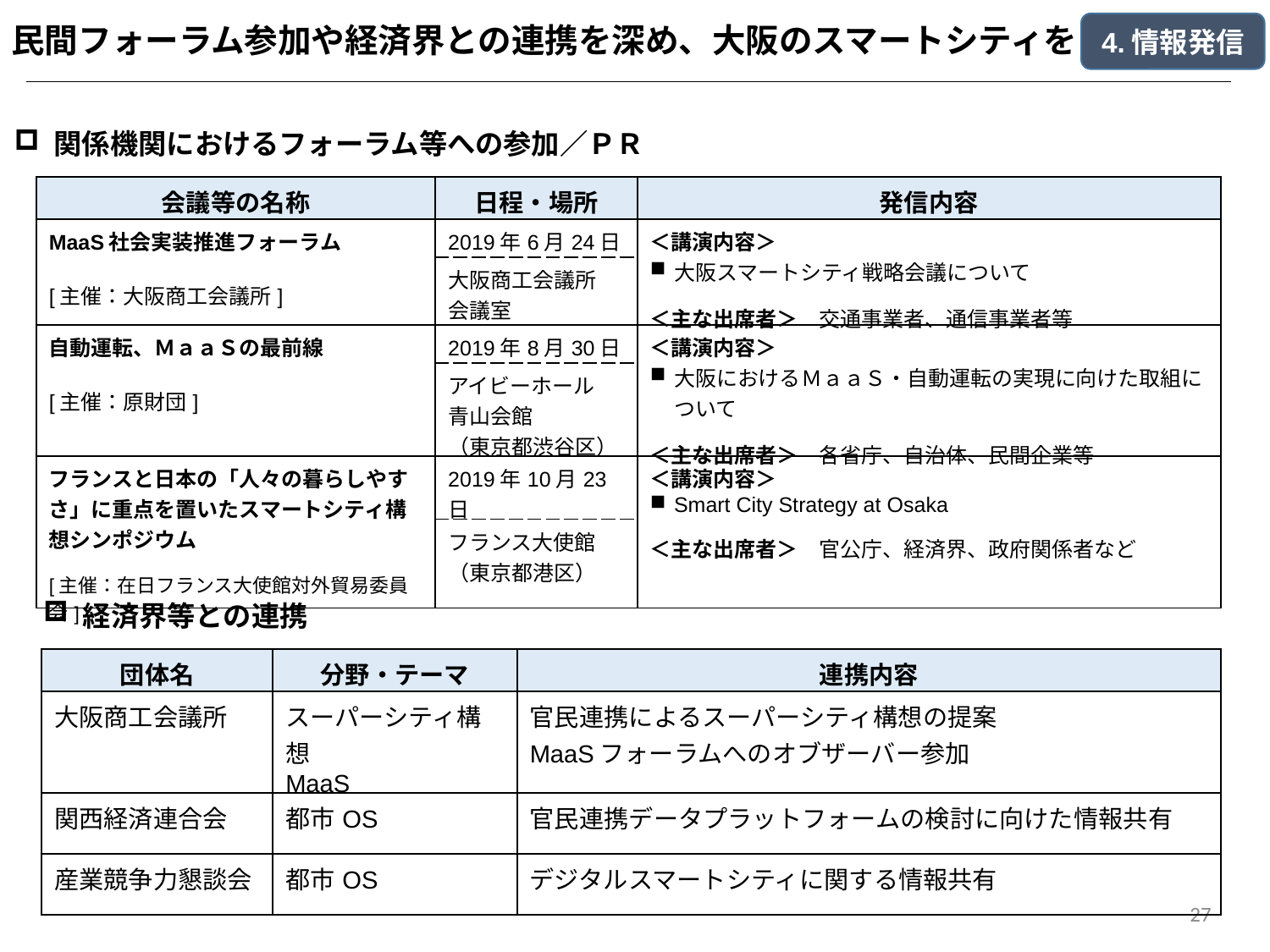

■民間フォーラム参加や経済界との連携を深め、大阪のスマートシティをPR
4.情報発信
関係機関におけるフォーラム等への参加／ＰＲ
| 会議等の名称 | 日程・場所 | 発信内容 |
| --- | --- | --- |
| MaaS社会実装推進フォーラム [主催：大阪商工会議所] | 2019年6月24日 | ＜講演内容＞ 大阪スマートシティ戦略会議について ＜主な出席者＞　交通事業者、通信事業者等 |
|  | 大阪商工会議所 会議室 |  |
| 自動運転、ＭａａＳの最前線 [主催：原財団] | 2019年8月30日 | ＜講演内容＞ 大阪におけるＭａａＳ・自動運転の実現に向けた取組について ＜主な出席者＞　各省庁、自治体、民間企業等 |
|  | アイビーホール 青山会館 （東京都渋谷区） |  |
| フランスと日本の「人々の暮らしやすさ」に重点を置いたスマートシティ構想シンポジウム [主催：在日フランス大使館対外貿易委員会] | 2019年10月23日 | ＜講演内容＞ Smart City Strategy at Osaka ＜主な出席者＞　官公庁、経済界、政府関係者など |
|  | フランス大使館 （東京都港区） |  |
経済界等との連携
| 団体名 | 分野・テーマ | 連携内容 |
| --- | --- | --- |
| 大阪商工会議所 | スーパーシティ構想 MaaS | 官民連携によるスーパーシティ構想の提案 MaaSフォーラムへのオブザーバー参加 |
| 関西経済連合会 | 都市OS | 官民連携データプラットフォームの検討に向けた情報共有 |
| 産業競争力懇談会 | 都市OS | デジタルスマートシティに関する情報共有 |
27